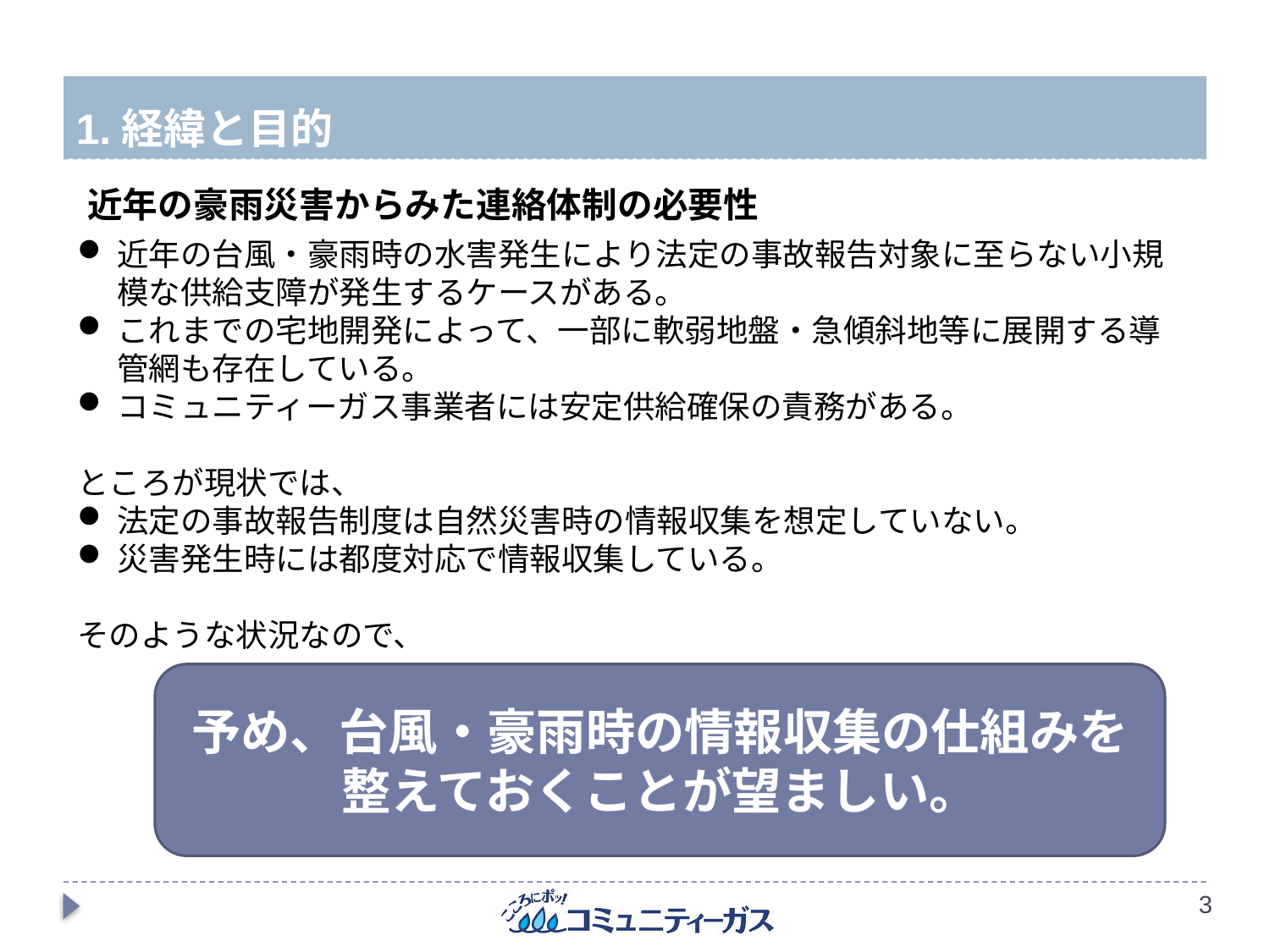

# 1.経緯と目的
近年の豪雨災害からみた連絡体制の必要性
近年の台風・豪雨時の水害発生により法定の事故報告対象に至らない小規模な供給支障が発生するケースがある。
これまでの宅地開発によって、一部に軟弱地盤・急傾斜地等に展開する導管網も存在している。
コミュニティーガス事業者には安定供給確保の責務がある。

ところが現状では、
法定の事故報告制度は自然災害時の情報収集を想定していない。
災害発生時には都度対応で情報収集している。

そのような状況なので、
予め、台風・豪雨時の情報収集の仕組みを
整えておくことが望ましい。
3